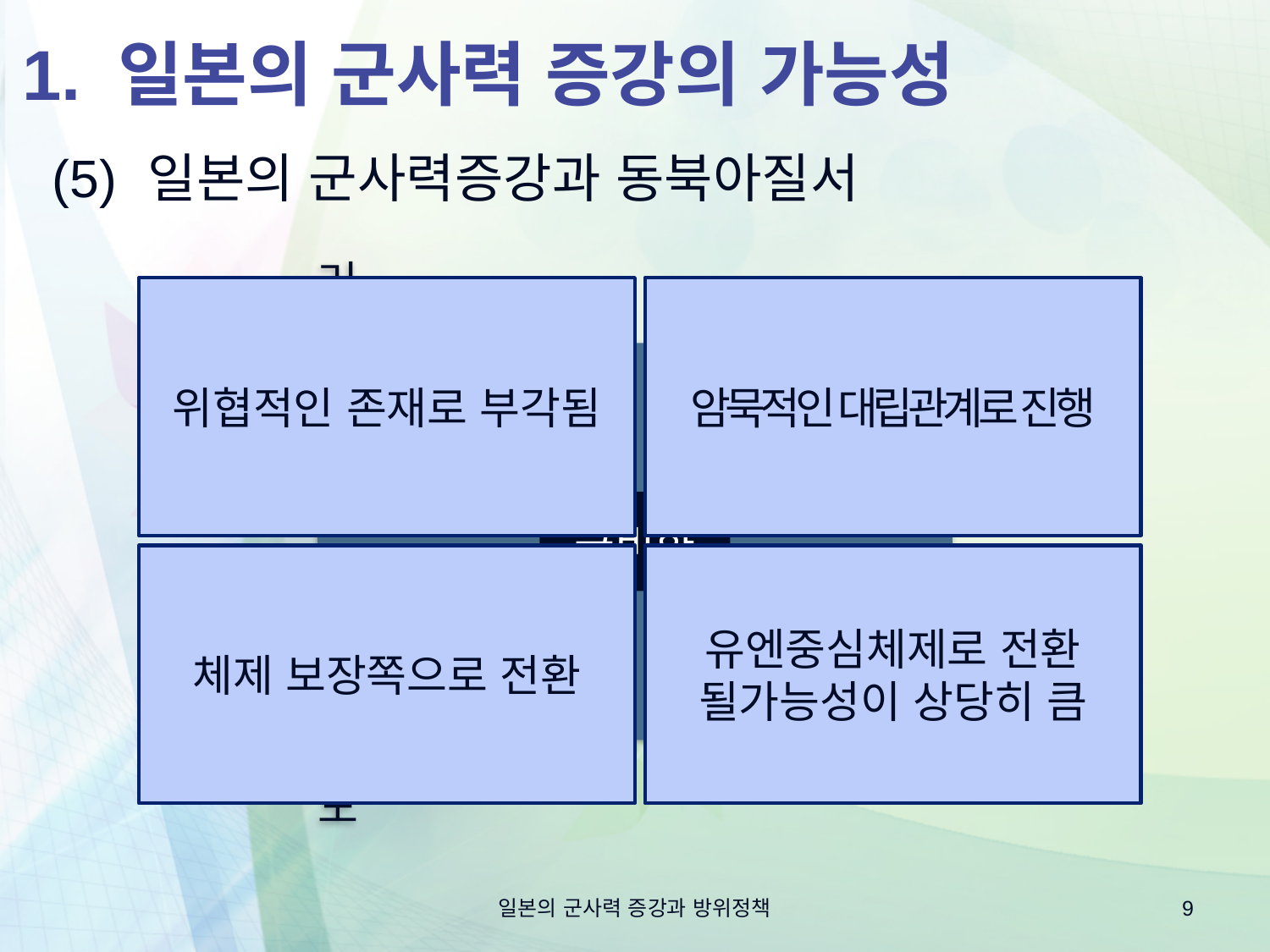

# 1. 일본의 군사력 증강의 가능성
 일본의 군사력증강과 동북아질서
위협적인 존재로 부각됨
암묵적인 대립관계로 진행
군비화
중국
한반도
체제 보장쪽으로 전환
유엔중심체제로 전환 될가능성이 상당히 큼
일본의 군사력 증강과 방위정책
9